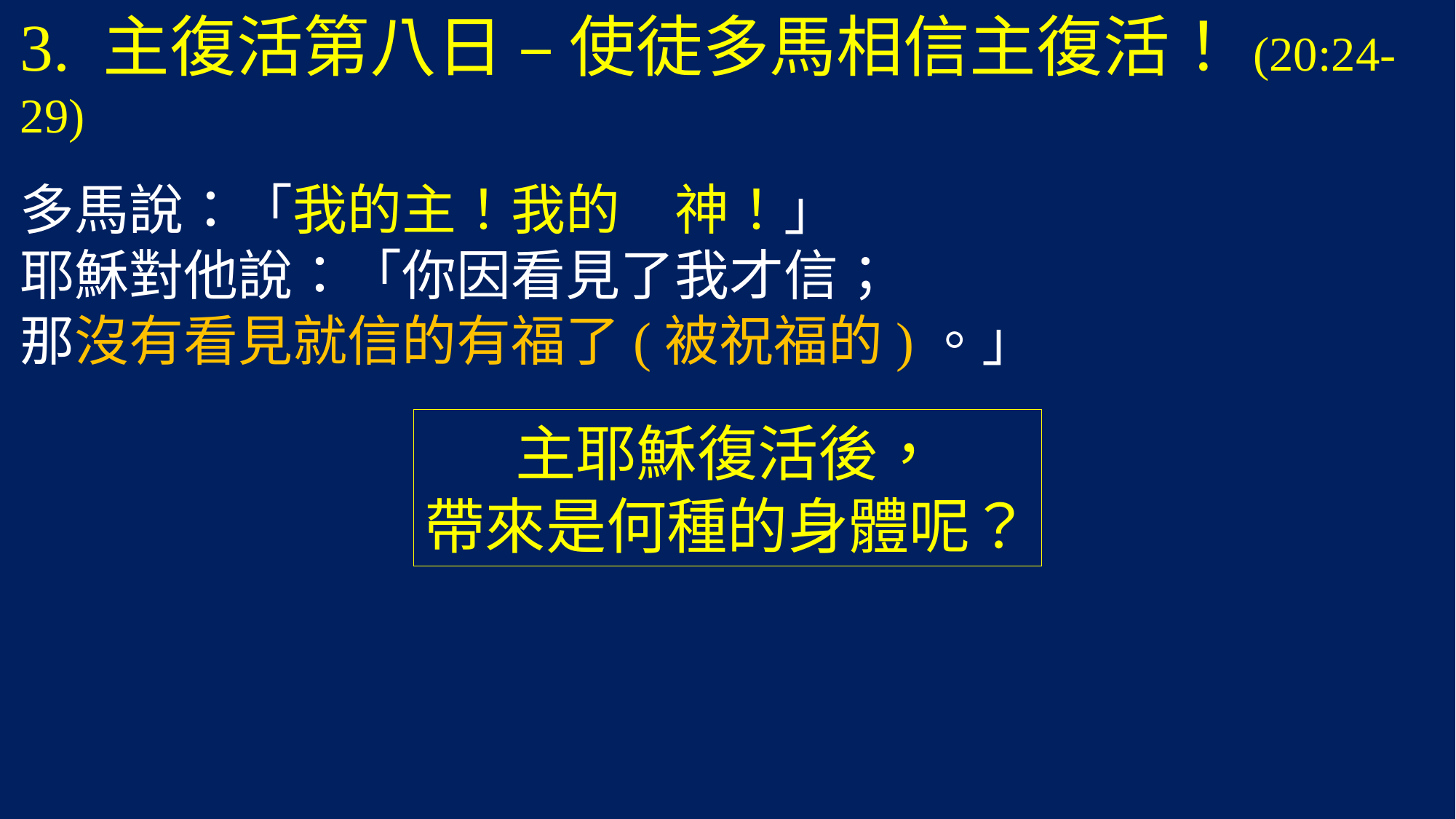

3. 主復活第八日 – 使徒多馬相信主復活！(20:24-29)

多馬說：「我的主！我的　神！」
耶穌對他說：「你因看見了我才信；
那沒有看見就信的有福了(被祝福的)。」

主耶穌復活後，
帶來是何種的身體呢？
#